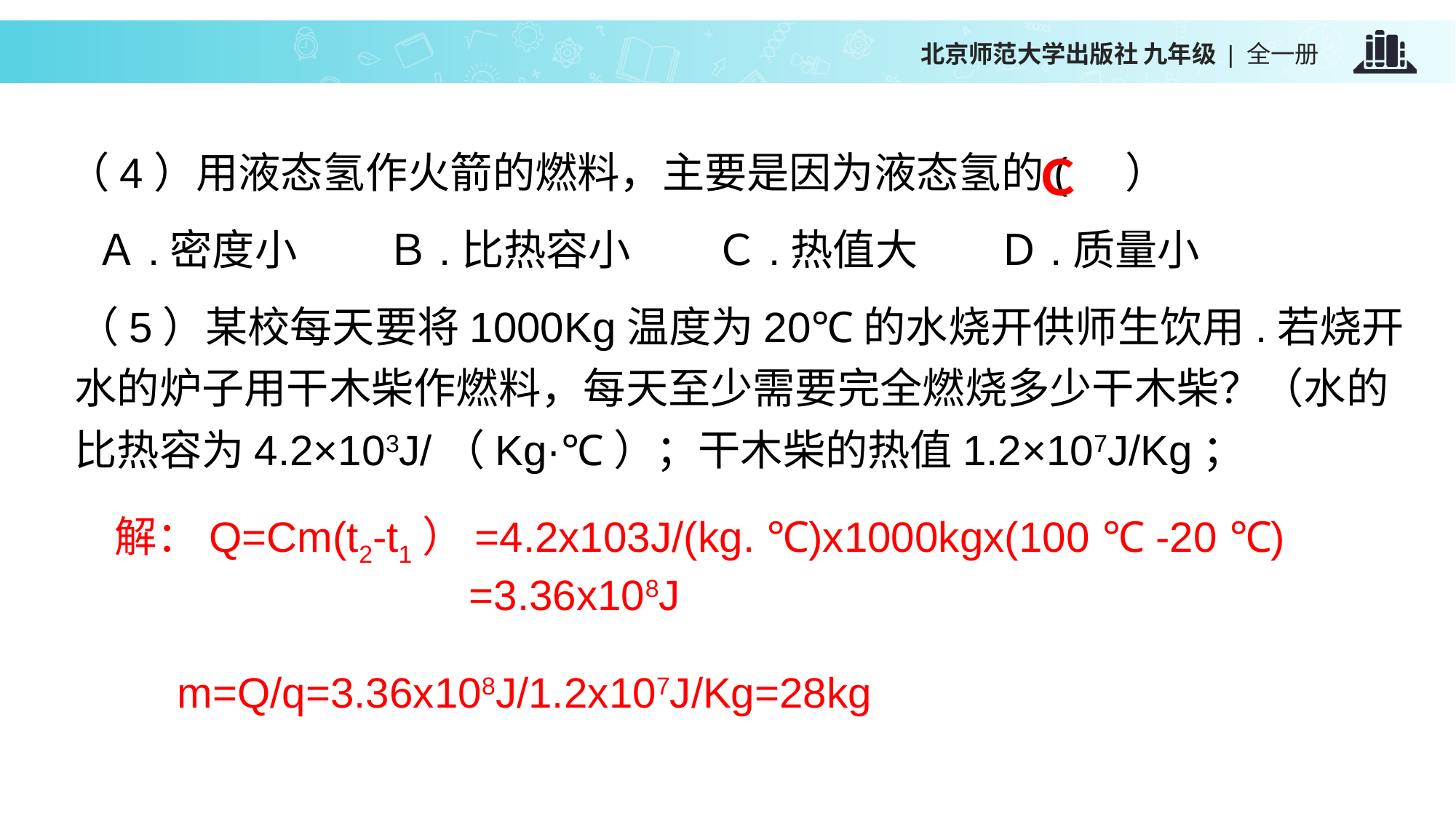

（4）用液态氢作火箭的燃料，主要是因为液态氢的(    ）
    Ａ.密度小　     Ｂ.比热容小         Ｃ.热值大　    Ｄ.质量小
  （5）某校每天要将1000Kg温度为20℃的水烧开供师生饮用.若烧开水的炉子用干木柴作燃料，每天至少需要完全燃烧多少干木柴？（水的比热容为4.2×103J/（Kg·℃）；干木柴的热值1.2×107J/Kg；
Ｃ
解：Q=Cm(t2-t1）=4.2x103J/(kg. ℃)x1000kgx(100 ℃ -20 ℃)
                              =3.36x108J
m=Q/q=3.36x108J/1.2x107J/Kg=28kg